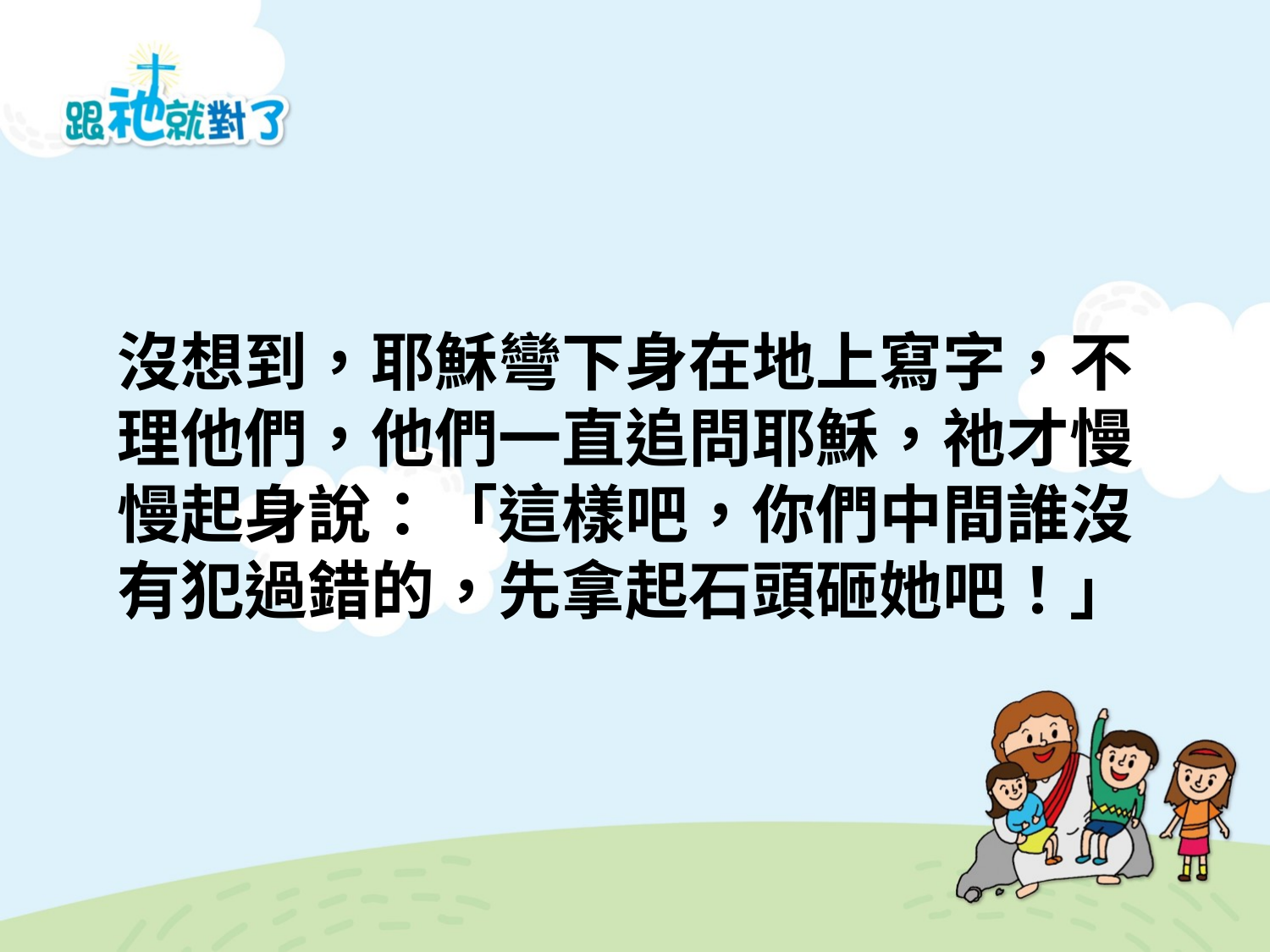

沒想到，耶穌彎下身在地上寫字，不理他們，他們一直追問耶穌，祂才慢慢起身說：「這樣吧，你們中間誰沒有犯過錯的，先拿起石頭砸她吧！」